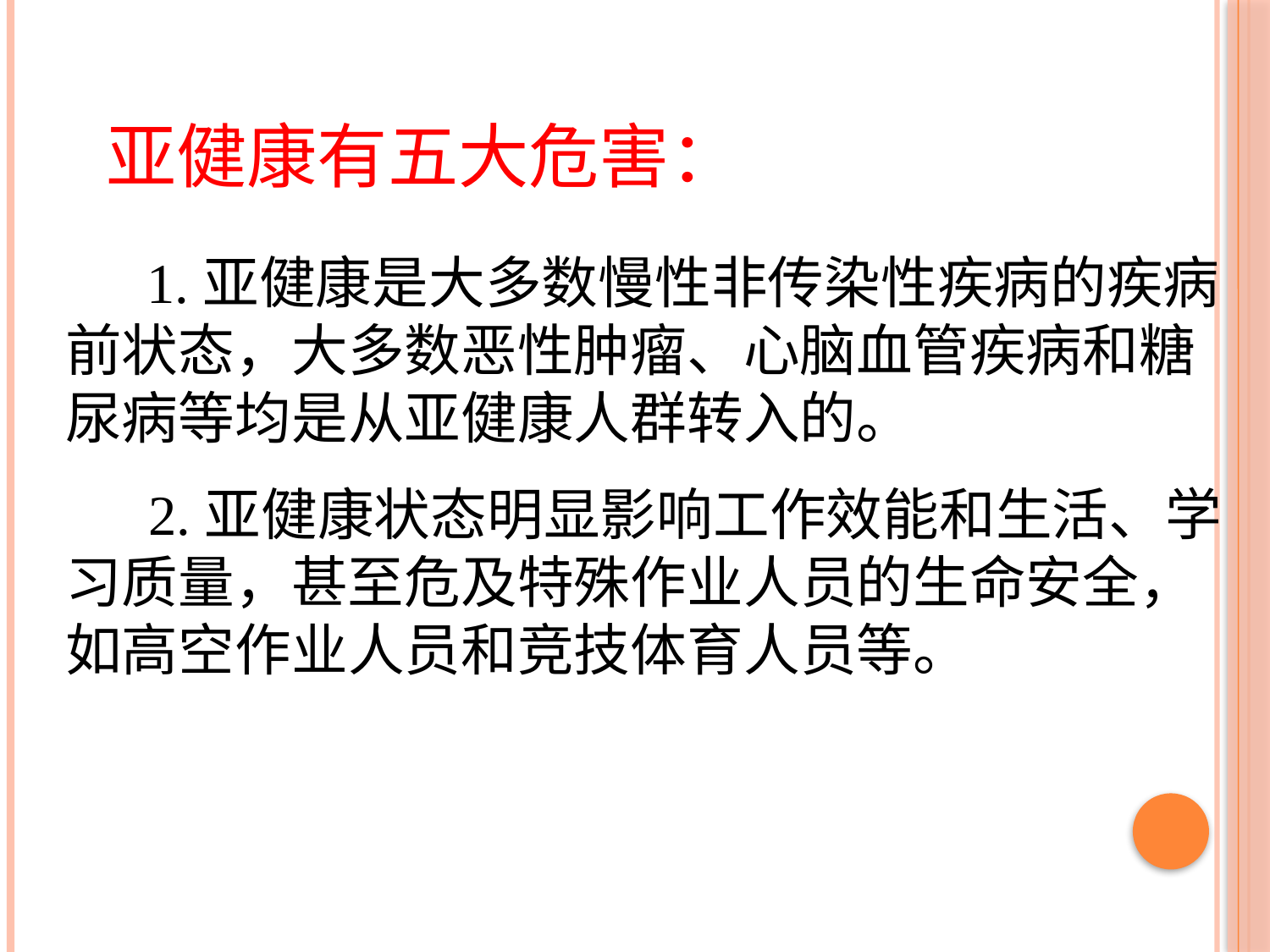

亚健康有五大危害：
　  1.亚健康是大多数慢性非传染性疾病的疾病前状态，大多数恶性肿瘤、心脑血管疾病和糖尿病等均是从亚健康人群转入的。
   2.亚健康状态明显影响工作效能和生活、学习质量，甚至危及特殊作业人员的生命安全，如高空作业人员和竞技体育人员等。